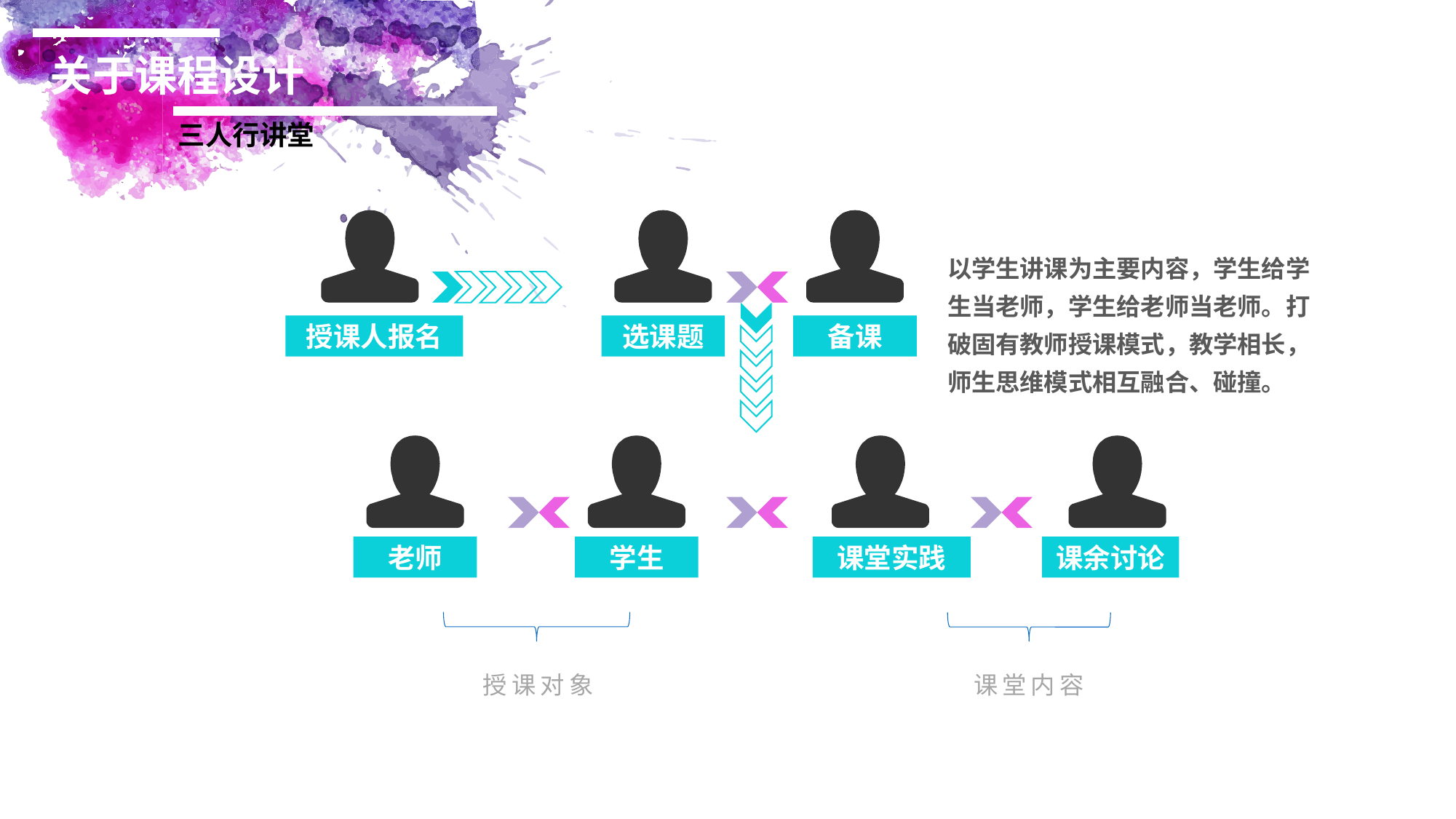

关于课程设计
三人行讲堂

以学生讲课为主要内容，学生给学生当老师，学生给老师当老师。打破固有教师授课模式，教学相长，师生思维模式相互融合、碰撞。

授课人报名
选课题
备课

老师
学生
课堂实践
课余讨论

授课对象
课堂内容